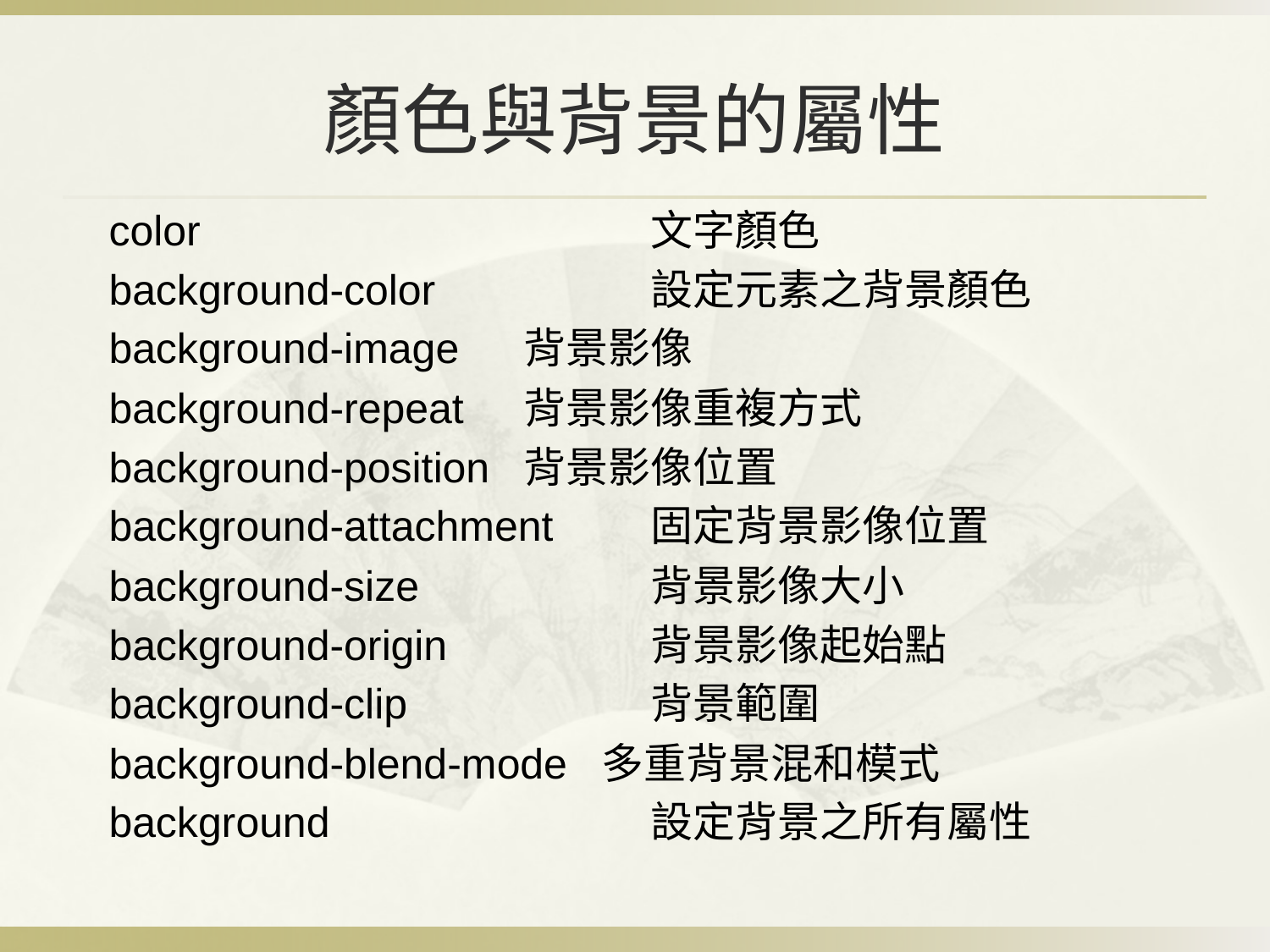

# 顏色與背景的屬性
color				  文字顏色
background-color	 	  設定元素之背景顏色
background-image	  背景影像
background-repeat	  背景影像重複方式
background-position	  背景影像位置
background-attachment	  固定背景影像位置
background-size		  背景影像大小
background-origin		  背景影像起始點
background-clip		  背景範圍
background-blend-mode  多重背景混和模式
background			  設定背景之所有屬性